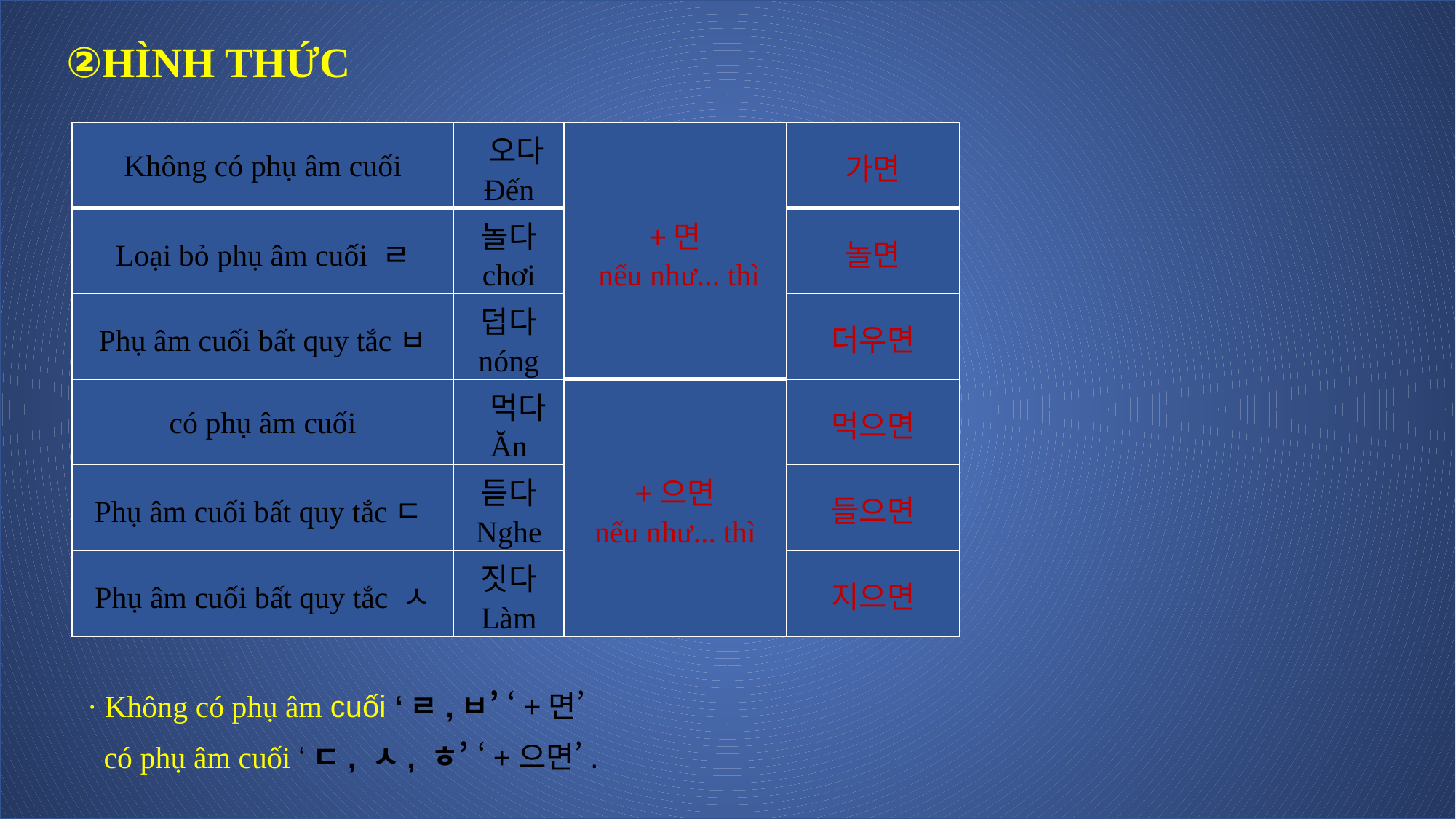

②HÌNH THỨC
| Không có phụ âm cuối | 오다 Đến | +면 nếu như... thì | 가면 |
| --- | --- | --- | --- |
| Loại bỏ phụ âm cuối ㄹ | 놀다 chơi |  | 놀면 |
| Phụ âm cuối bất quy tắcㅂ | 덥다 nóng |  | 더우면 |
| có phụ âm cuối | 먹다Ăn | +으면 nếu như... thì | 먹으면 |
| Phụ âm cuối bất quy tắcㄷ | 듣다 Nghe |  | 들으면 |
| Phụ âm cuối bất quy tắc ㅅ | 짓다 Làm |  | 지으면 |
· Không có phụ âm cuối ‘ㄹ,ㅂ’ ‘+면’
  có phụ âm cuối ‘ㄷ, ㅅ, ㅎ’ ‘+으면’.